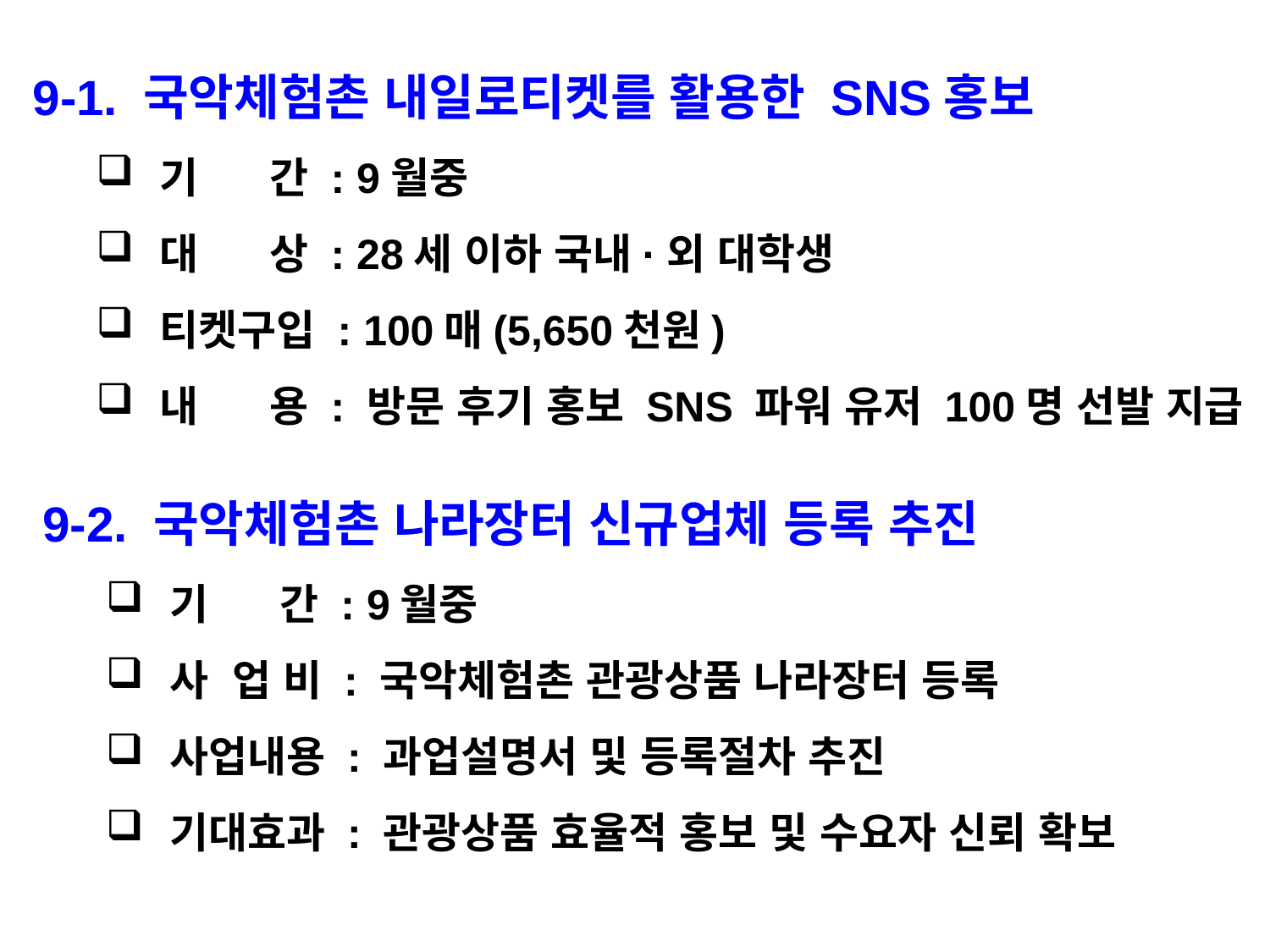

9-1. 국악체험촌 내일로티켓를 활용한 SNS홍보
기      간 : 9월중
대      상 : 28세 이하 국내·외 대학생
티켓구입 : 100매(5,650천원)
내      용 : 방문 후기 홍보 SNS 파워 유저 100명 선발 지급

9-2. 국악체험촌 나라장터 신규업체 등록 추진
기      간 : 9월중
사  업 비 : 국악체험촌 관광상품 나라장터 등록
사업내용 : 과업설명서 및 등록절차 추진
기대효과 : 관광상품 효율적 홍보 및 수요자 신뢰 확보